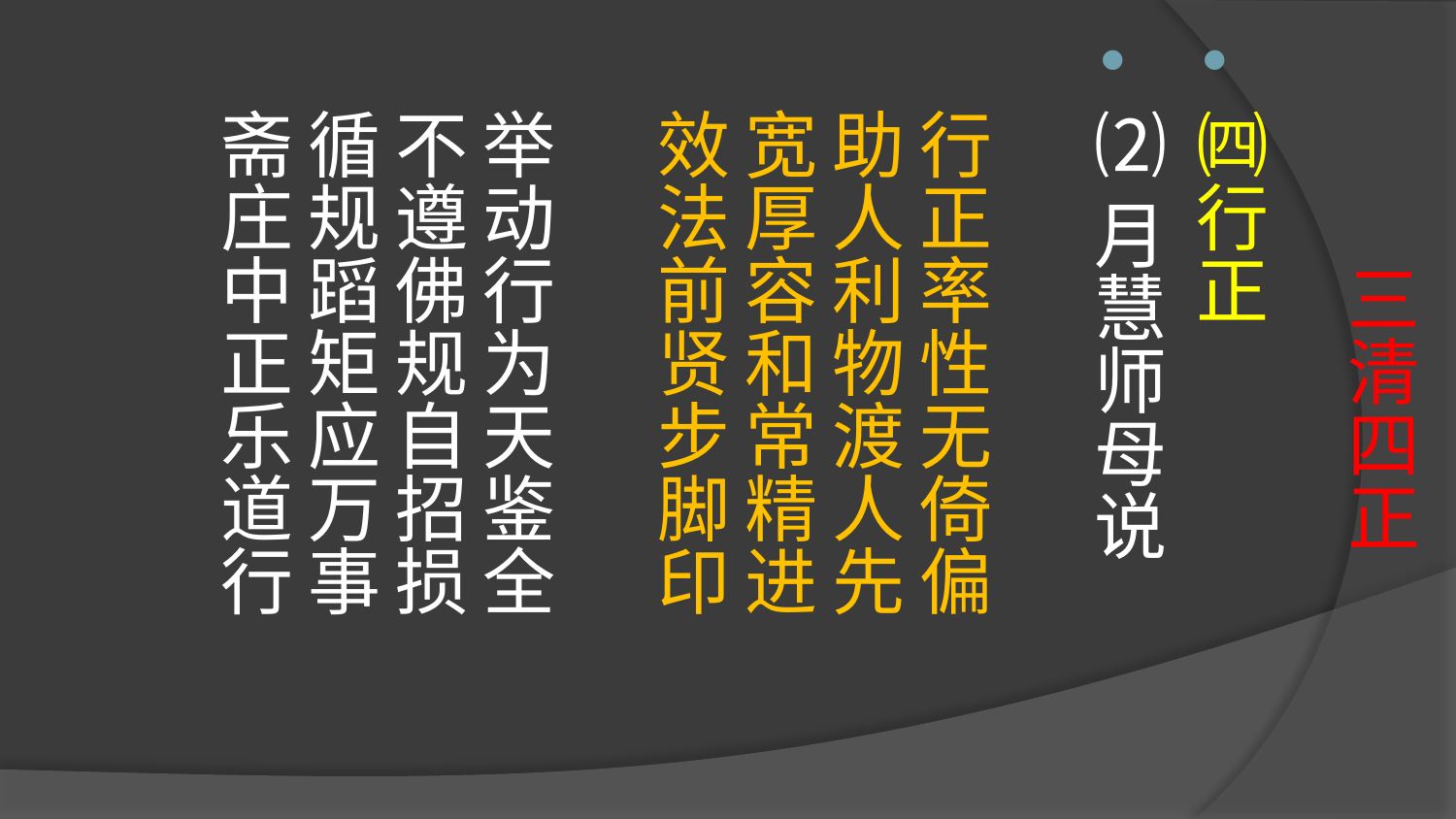

# 三清四正
㈣行正
⑵月慧师母说
行正率性无倚偏
助人利物渡人先
宽厚容和常精进
效法前贤步脚印
举动行为天鉴全
不遵佛规自招损
循规蹈矩应万事
斋庄中正乐道行